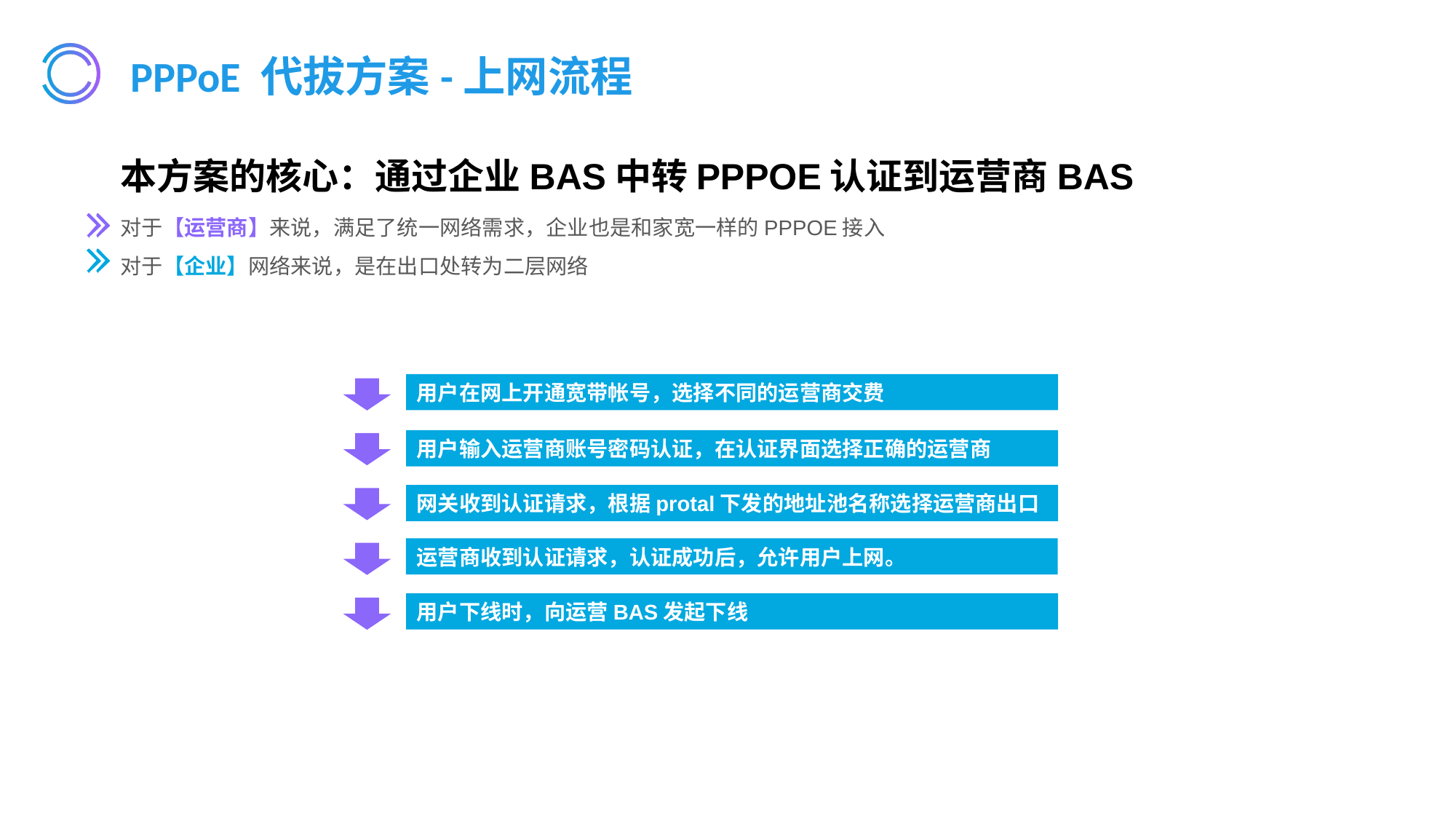

# PPPoE 代拔方案-上网流程
本方案的核心：通过企业BAS中转PPPOE认证到运营商BAS
对于【运营商】来说，满足了统一网络需求，企业也是和家宽一样的PPPOE接入
对于【企业】网络来说，是在出口处转为二层网络

用户在网上开通宽带帐号，选择不同的运营商交费

用户输入运营商账号密码认证，在认证界面选择正确的运营商

网关收到认证请求，根据protal下发的地址池名称选择运营商出口

运营商收到认证请求，认证成功后，允许用户上网。

用户下线时，向运营BAS发起下线